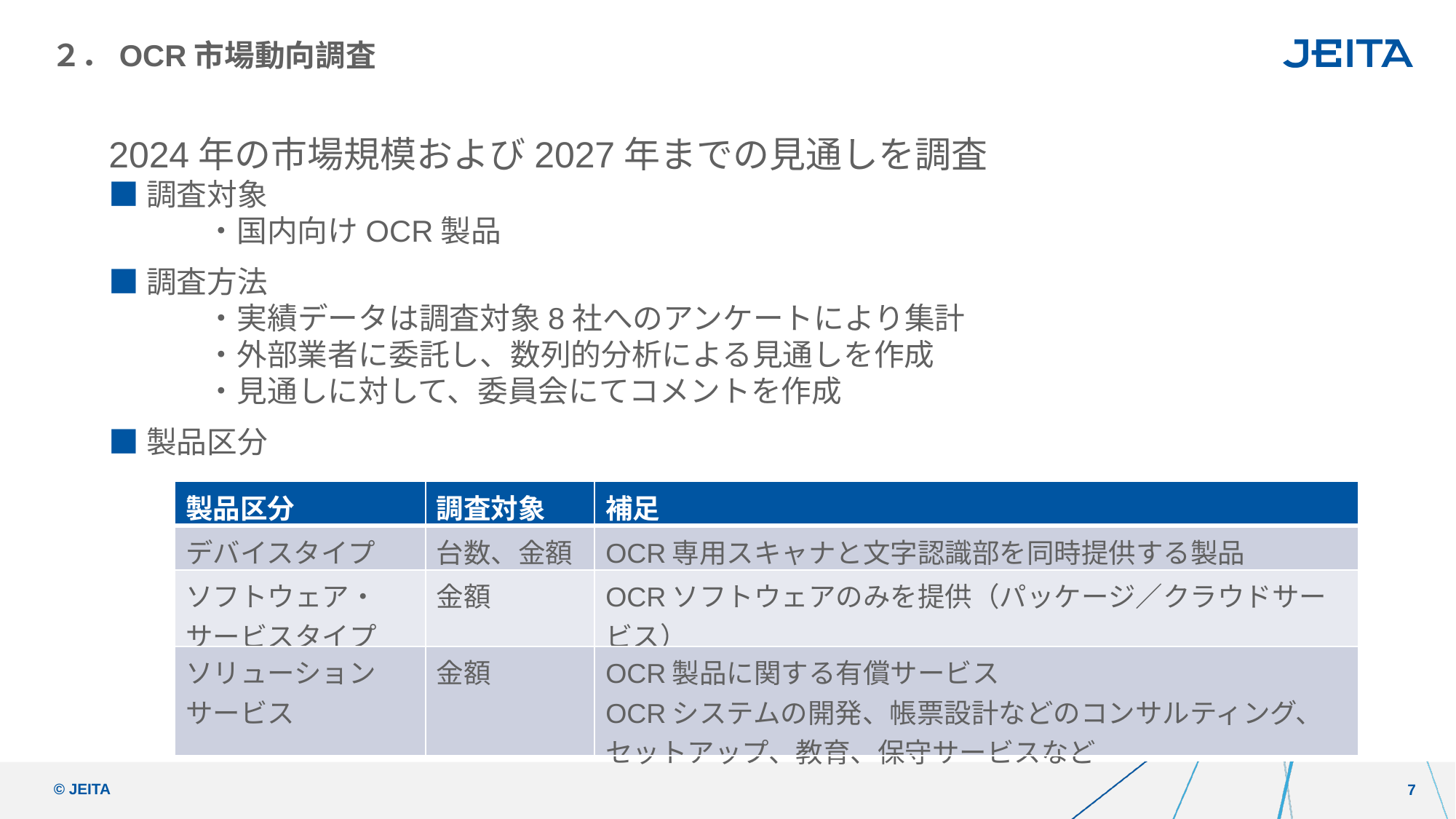

２．OCR市場動向調査
2024年の市場規模および2027年までの見通しを調査
■調査対象
　　 　・国内向けOCR製品

■調査方法
　　　 ・実績データは調査対象8社へのアンケートにより集計
　　　 ・外部業者に委託し、数列的分析による見通しを作成
　　　 ・見通しに対して、委員会にてコメントを作成

■製品区分

| 製品区分 | 調査対象 | 補足 |
| --- | --- | --- |
| デバイスタイプ | 台数、金額 | OCR専用スキャナと文字認識部を同時提供する製品 |
| ソフトウェア・サービスタイプ | 金額 | OCRソフトウェアのみを提供（パッケージ／クラウドサービス） |
| ソリューションサービス | 金額 | OCR製品に関する有償サービス OCRシステムの開発、帳票設計などのコンサルティング、セットアップ、教育、保守サービスなど |
© JEITA